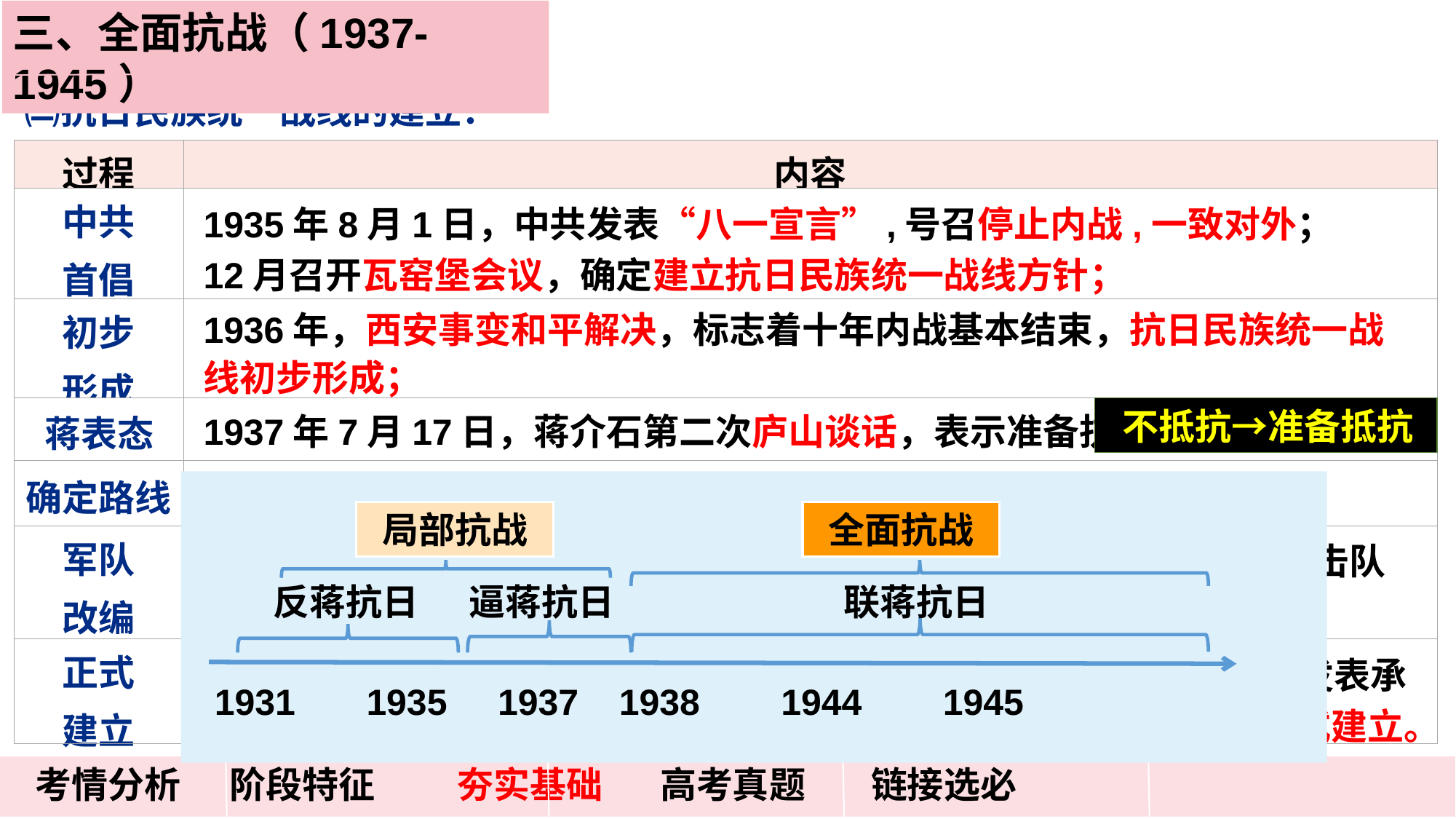

三、全面抗战（1937-1945）
㈡抗日民族统一战线的建立：
| 过程 | 内容 |
| --- | --- |
| 中共 首倡 |  |
| 初步 形成 |  |
| 蒋表态 |  |
| 确定路线 |  |
| 军队 改编 |  |
| 正式 建立 |  |
1935年8月1日，中共发表“八一宣言”,号召停止内战,一致对外；
12月召开瓦窑堡会议，确定建立抗日民族统一战线方针；
1936年，西安事变和平解决，标志着十年内战基本结束，抗日民族统一战线初步形成；
 不抵抗→准备抵抗
1937年7月17日，蒋介石第二次庐山谈话，表示准备抗战；
1937年8月，中共洛川会议，确立依靠人民群众的全面抗战路线；

局部抗战
全面抗战

反蒋抗日
逼蒋抗日
联蒋抗日
1931       1935     1937    1938        1944        1945
1937年8月，两党协议，将红军主力改编为八路军，南方八省红军游击队改编为新四军；
1937年9月22日，国民党公布了中共提交的国共合作宣言，蒋介石发表承认中共合法地位的谈话，国共第二次合作实现，抗日民族统一战线正式建立。
  考情分析      阶段特征          夯实基础       高考真题        链接选必